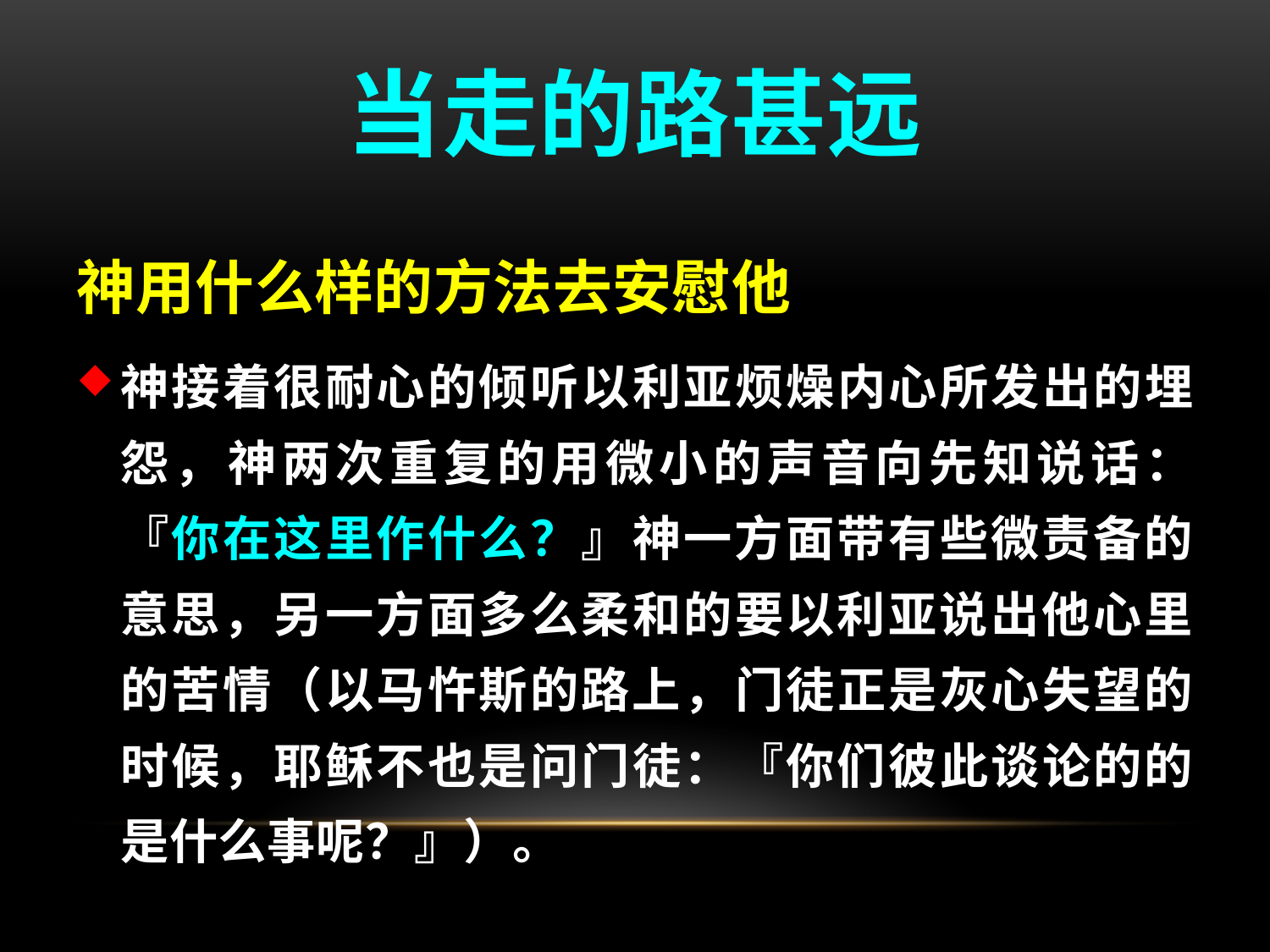

# 当走的路甚远
神用什么样的方法去安慰他
神接着很耐心的倾听以利亚烦燥内心所发出的埋怨，神两次重复的用微小的声音向先知说话：『你在这里作什么？』神一方面带有些微责备的意思，另一方面多么柔和的要以利亚说出他心里的苦情（以马忤斯的路上，门徒正是灰心失望的时候，耶稣不也是问门徒：『你们彼此谈论的的是什么事呢？』）。